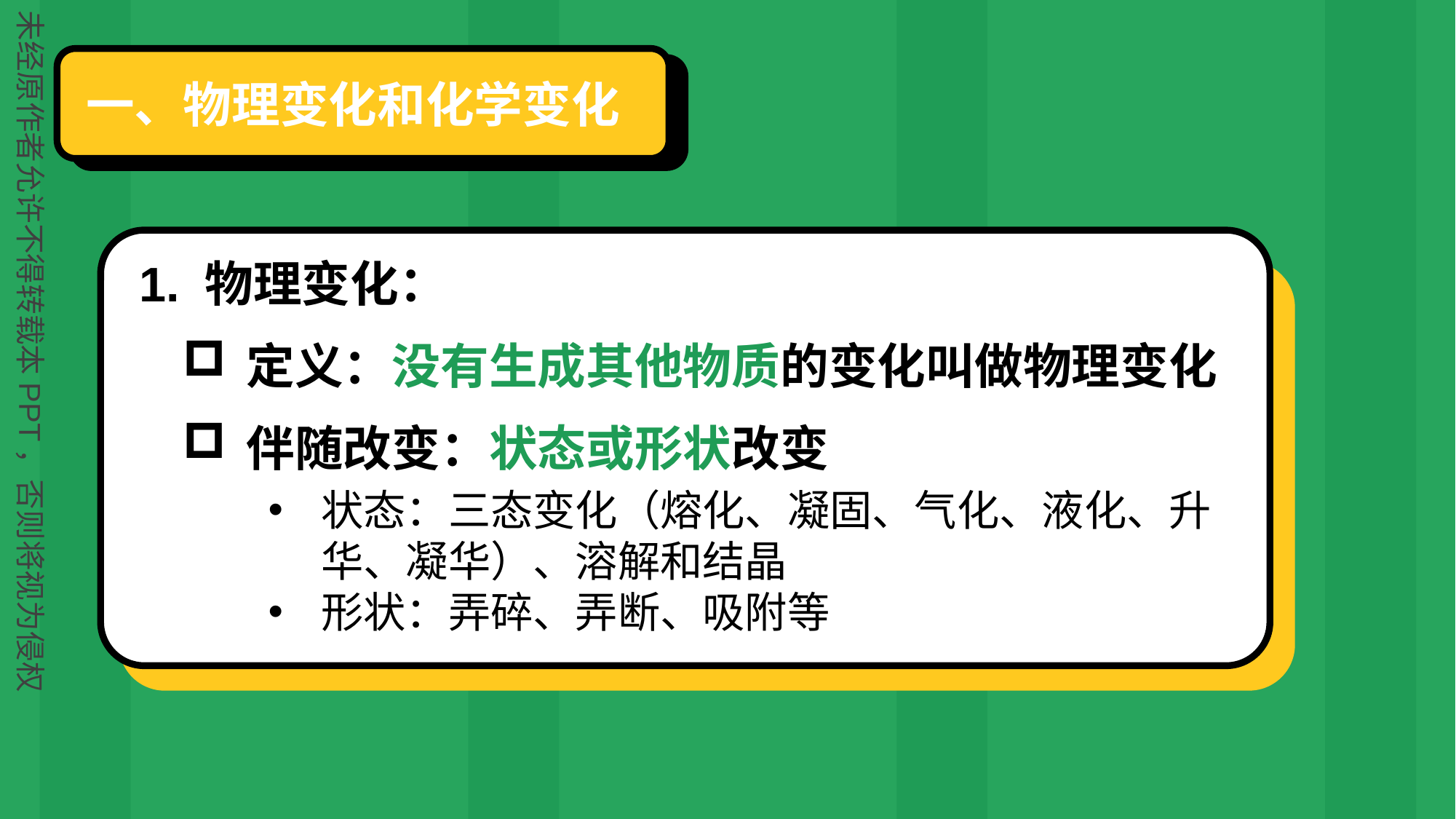

未经原作者允许不得转载本PPT，否则将视为侵权

一、物理变化和化学变化

1. 物理变化：
定义：没有生成其他物质的变化叫做物理变化
伴随改变：状态或形状改变
状态：三态变化（熔化、凝固、气化、液化、升华、凝华）、溶解和结晶
形状：弄碎、弄断、吸附等